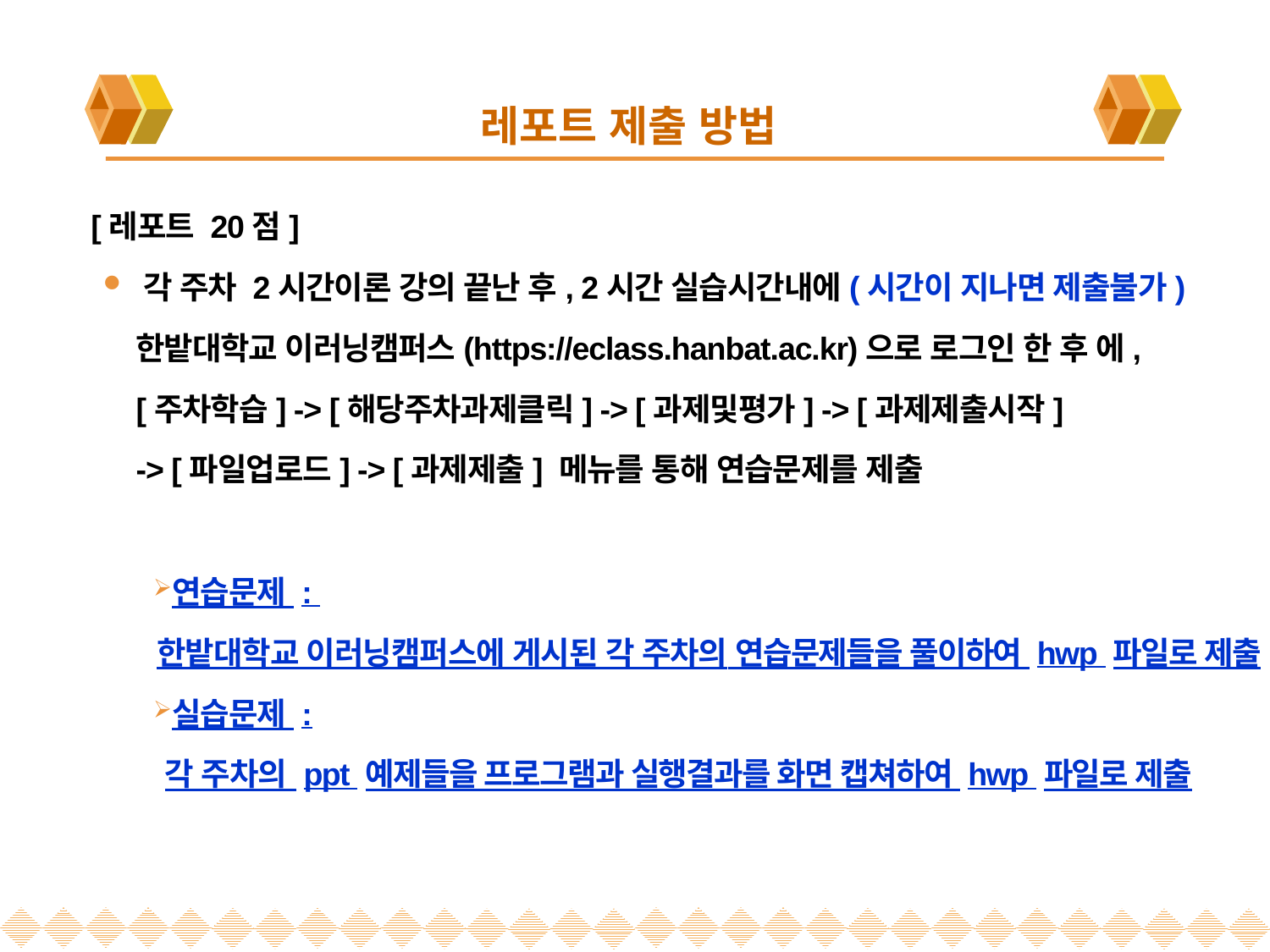

# 레포트 제출 방법
   [레포트 20점]
 각 주차 2시간이론 강의 끝난 후, 2시간 실습시간내에(시간이 지나면 제출불가)
   한밭대학교 이러닝캠퍼스(https://eclass.hanbat.ac.kr)으로 로그인 한 후 에,
    [주차학습] -> [해당주차과제클릭] -> [과제및평가] -> [과제제출시작]
    -> [파일업로드] -> [과제제출] 메뉴를 통해 연습문제를 제출

연습문제 :
 한밭대학교 이러닝캠퍼스에 게시된 각 주차의 연습문제들을 풀이하여 hwp 파일로 제출
실습문제 :
  각 주차의 ppt 예제들을 프로그램과 실행결과를 화면 캡쳐하여 hwp 파일로 제출